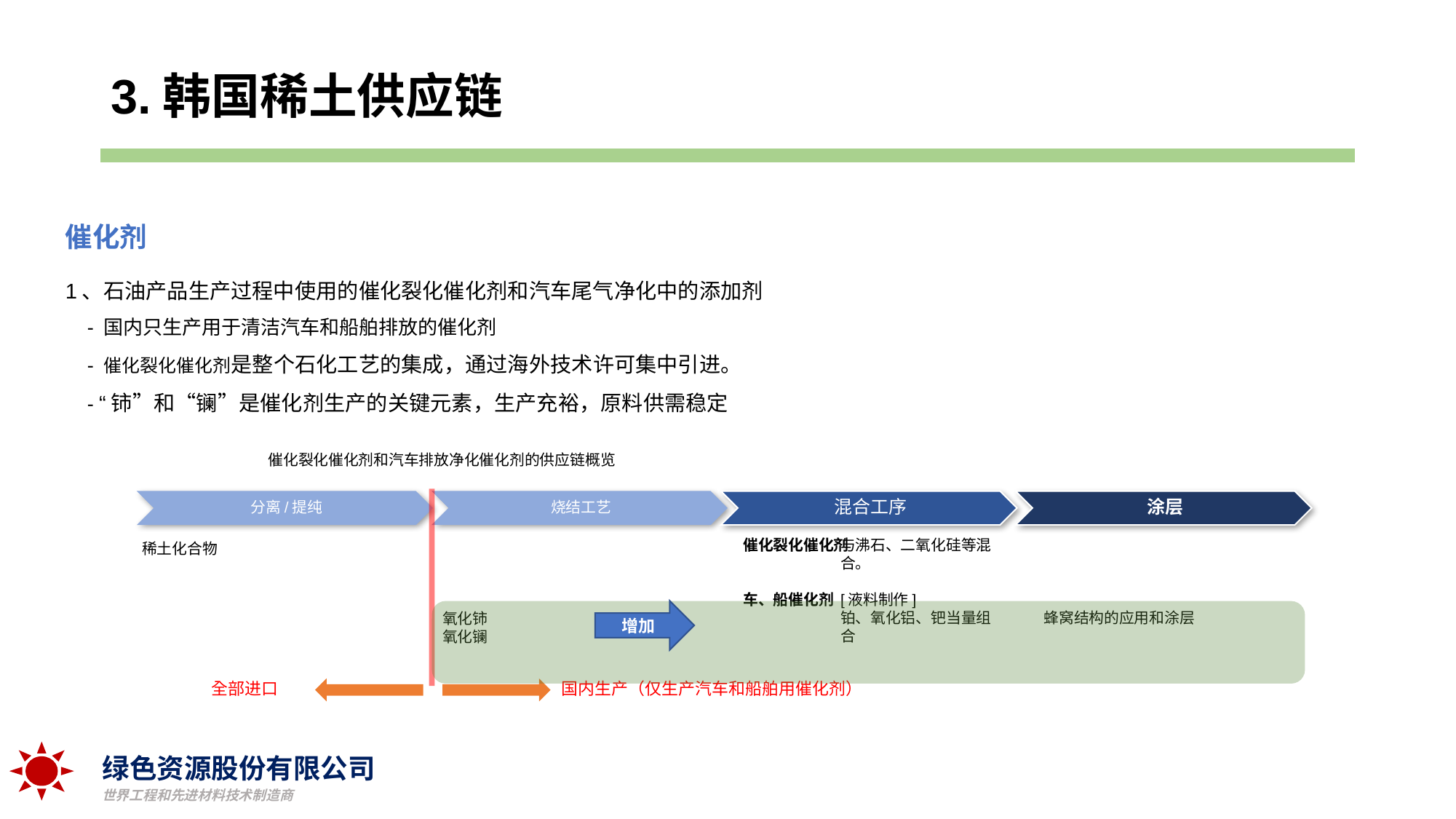

# 3.韩国稀土供应链
|  |
| --- |
催化剂
1、石油产品生产过程中使用的催化裂化催化剂和汽车尾气净化中的添加剂
    - 国内只生产用于清洁汽车和船舶排放的催化剂
    - 催化裂化催化剂是整个石化工艺的集成，通过海外技术许可集中引进。
    - “铈”和“镧”是催化剂生产的关键元素，生产充裕，原料供需稳定
催化裂化催化剂和汽车排放净化催化剂的供应链概览
分离/提纯
烧结工艺
混合工序
涂层

蜂窝结构的应用和涂层
催化裂化催化剂

车、船催化剂
与沸石、二氧化硅等混合。

[液料制作]
铂、氧化铝、钯当量组合

氧化铈
氧化镧
稀土化合物
增加

国内生产（仅生产汽车和船舶用催化剂）
                    全部进口

绿色资源股份有限公司
世界工程和先进材料技术制造商